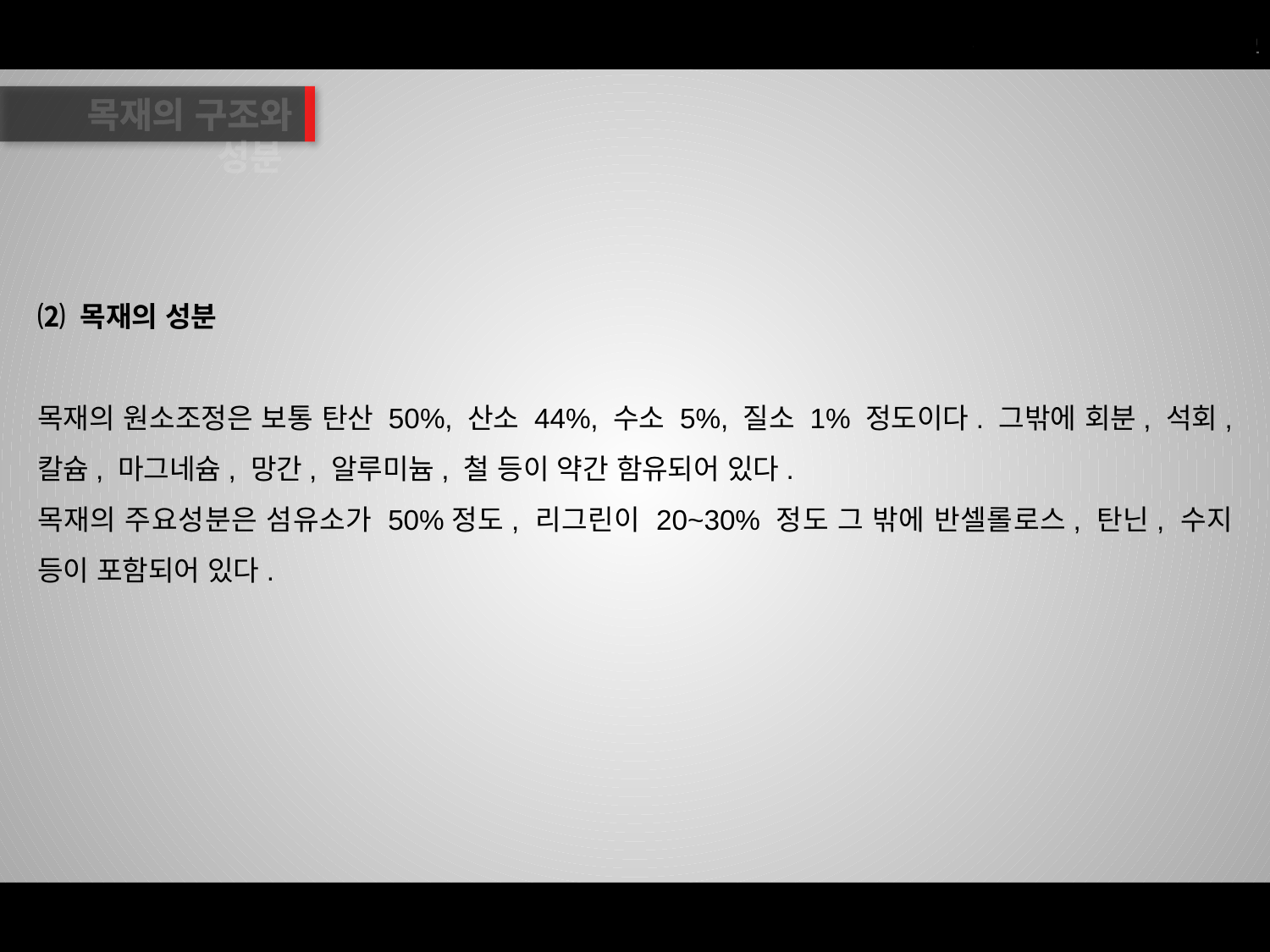

목재의 구조와 성분

⑵ 목재의 성분

목재의 원소조정은 보통 탄산 50%, 산소 44%, 수소 5%, 질소 1% 정도이다. 그밖에 회분, 석회, 칼슘, 마그네슘, 망간, 알루미늄, 철 등이 약간 함유되어 있다.
목재의 주요성분은 섬유소가 50%정도, 리그린이 20~30% 정도 그 밖에 반셀롤로스, 탄닌, 수지 등이 포함되어 있다.